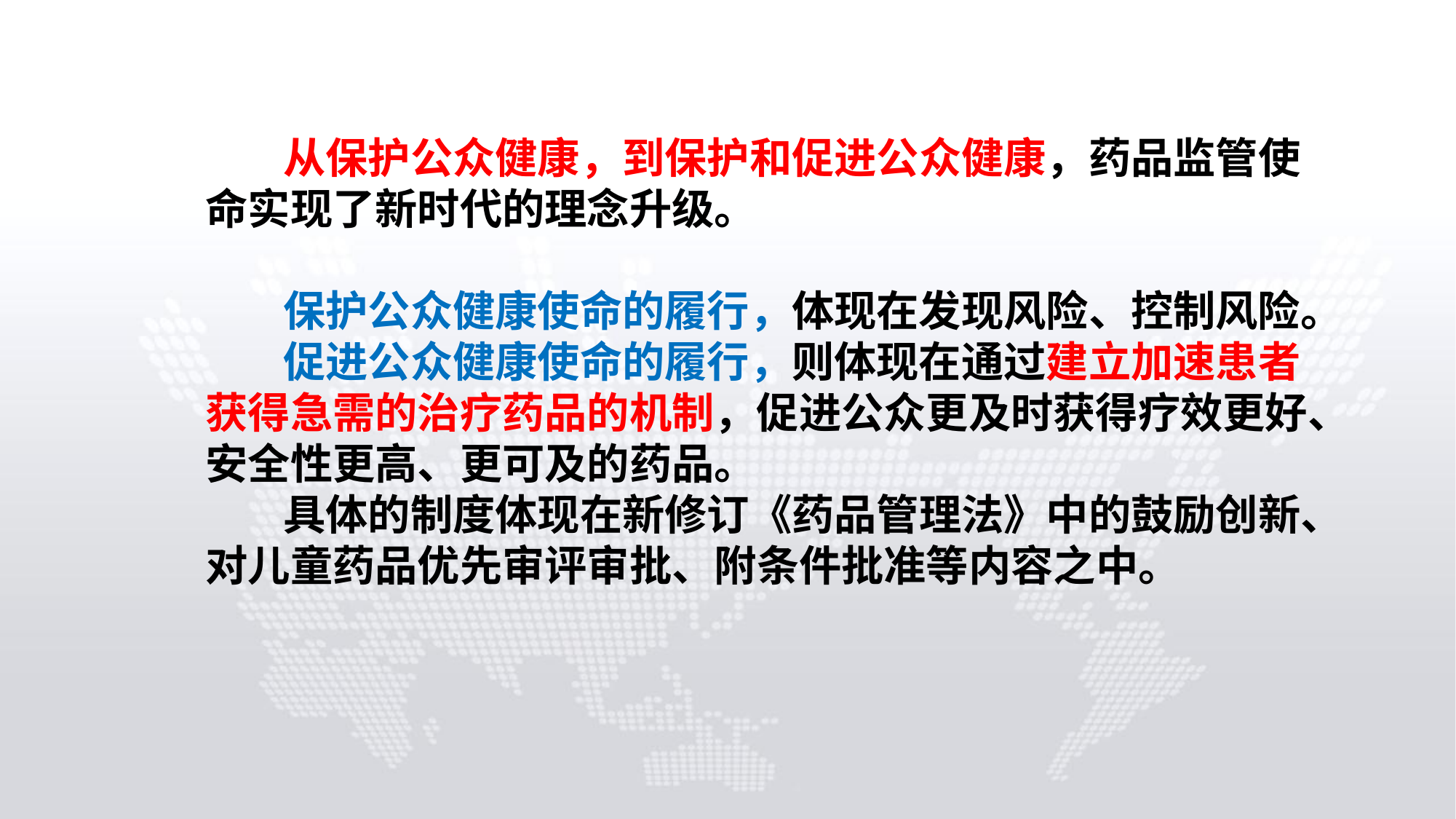

从保护公众健康，到保护和促进公众健康，药品监管使命实现了新时代的理念升级。

       保护公众健康使命的履行，体现在发现风险、控制风险。
       促进公众健康使命的履行，则体现在通过建立加速患者获得急需的治疗药品的机制，促进公众更及时获得疗效更好、安全性更高、更可及的药品。
       具体的制度体现在新修订《药品管理法》中的鼓励创新、对儿童药品优先审评审批、附条件批准等内容之中。